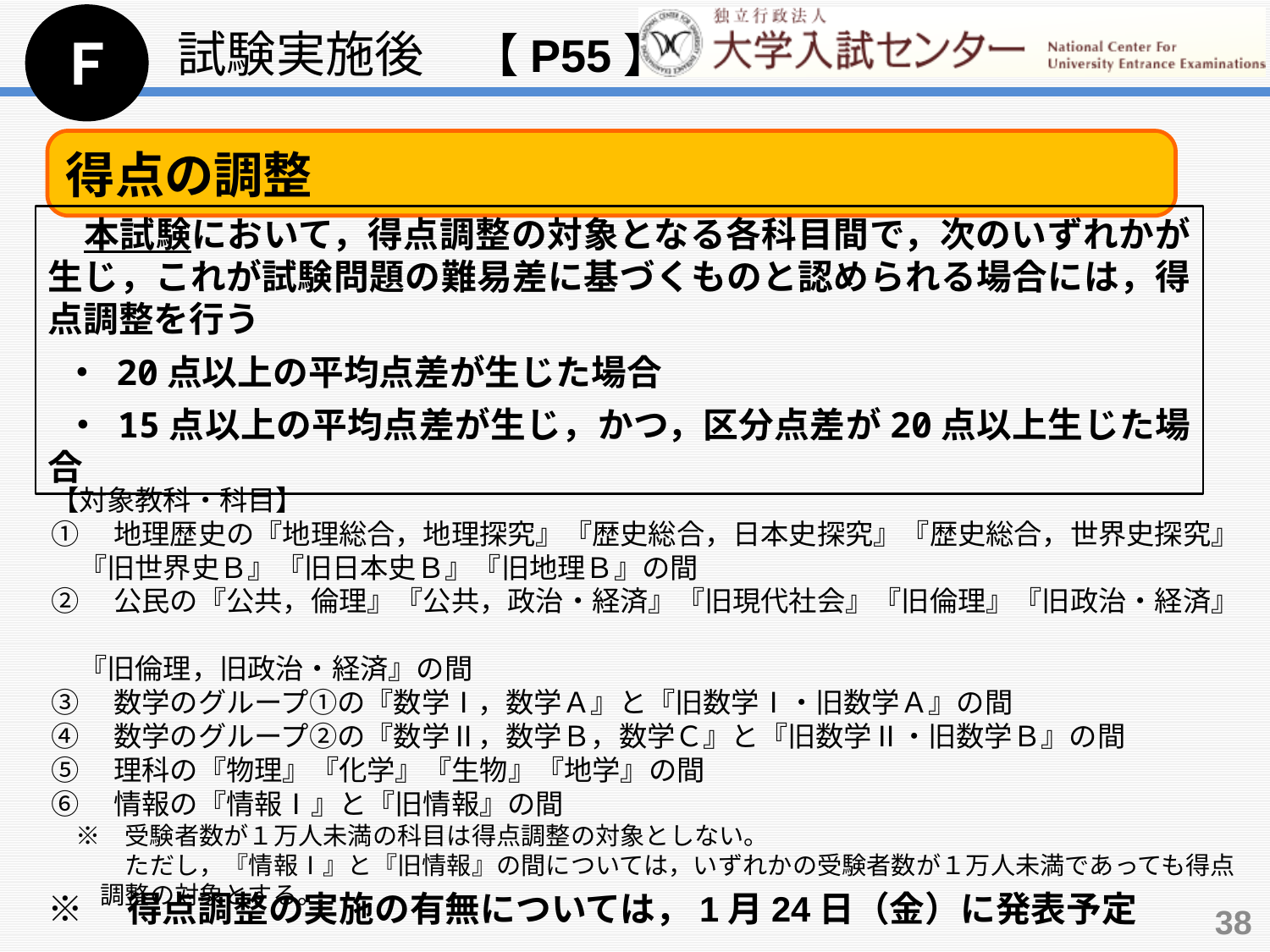

Ｆ
試験実施後　【P55】
得点の調整
　本試験において，得点調整の対象となる各科目間で，次のいずれかが生じ，これが試験問題の難易差に基づくものと認められる場合には，得点調整を行う
 ・ 20点以上の平均点差が生じた場合
 ・ 15点以上の平均点差が生じ，かつ，区分点差が20点以上生じた場合
【対象教科・科目】
①　地理歴史の『地理総合，地理探究』『歴史総合，日本史探究』『歴史総合，世界史探究』
　『旧世界史Ｂ』『旧日本史Ｂ』『旧地理Ｂ』の間
②　公民の『公共，倫理』『公共，政治・経済』『旧現代社会』『旧倫理』『旧政治・経済』
　『旧倫理，旧政治・経済』の間
③　数学のグループ①の『数学Ⅰ，数学Ａ』と『旧数学Ⅰ・旧数学Ａ』の間
④　数学のグループ②の『数学Ⅱ，数学Ｂ，数学Ｃ』と『旧数学Ⅱ・旧数学Ｂ』の間
⑤　理科の『物理』『化学』『生物』『地学』の間
⑥　情報の『情報Ⅰ』と『旧情報』の間
　※　受験者数が１万人未満の科目は得点調整の対象としない。
　　　ただし，『情報Ⅰ』と『旧情報』の間については，いずれかの受験者数が１万人未満であっても得点
　　調整の対象とする。

※　得点調整の実施の有無については，1月24日（金）に発表予定
38